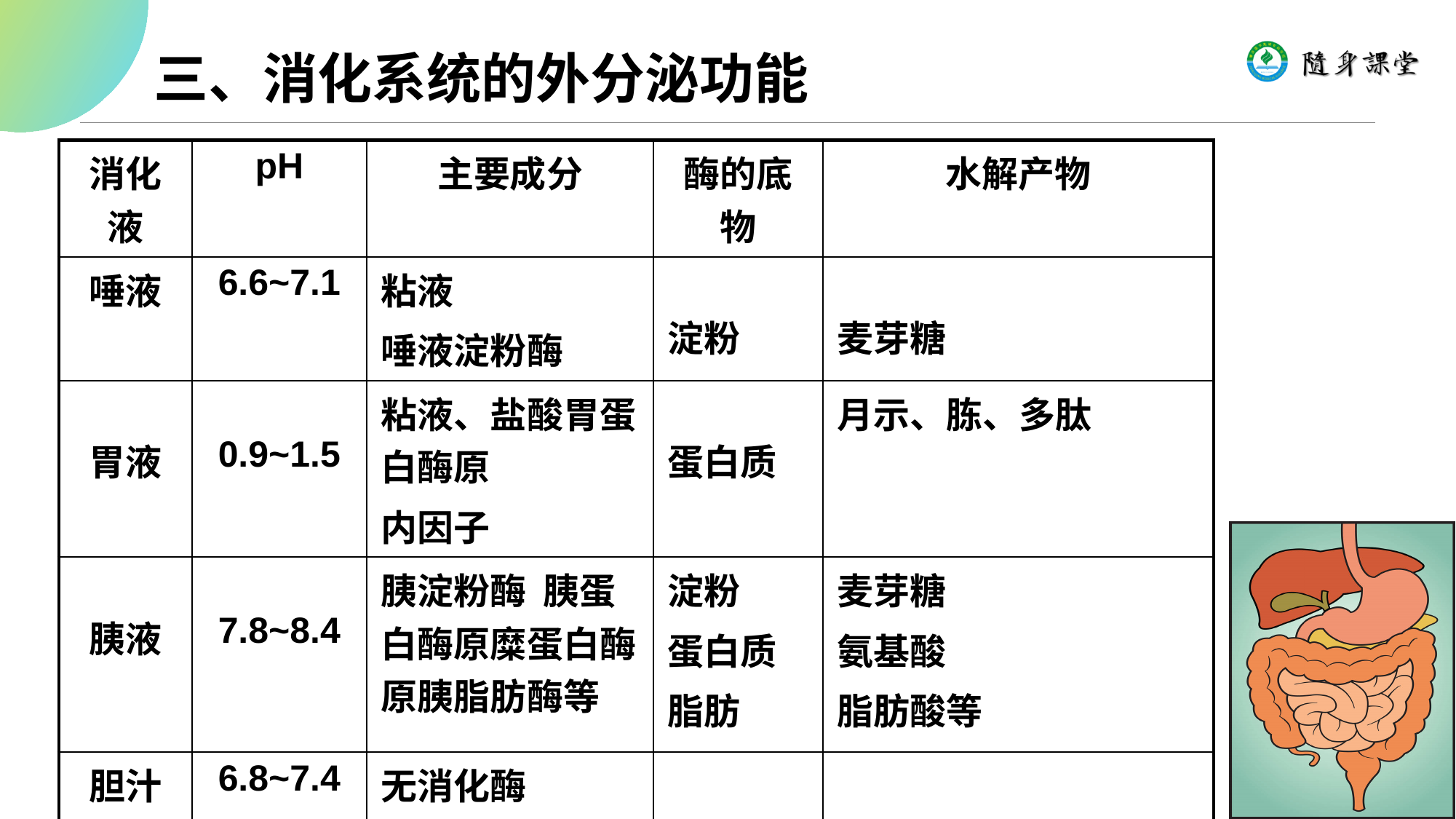

三、消化系统的外分泌功能
| 消化液 | pH | 主要成分 | 酶的底物 | 水解产物 |
| --- | --- | --- | --- | --- |
| 唾液 | 6.6~7.1 | 粘液 唾液淀粉酶 | 淀粉 | 麦芽糖 |
| 胃液 | 0.9~1.5 | 粘液、盐酸胃蛋白酶原 内因子 | 蛋白质 | 月示、胨、多肽 |
| 胰液 | 7.8~8.4 | 胰淀粉酶 胰蛋白酶原糜蛋白酶原胰脂肪酶等 | 淀粉 蛋白质 脂肪 | 麦芽糖 氨基酸 脂肪酸等 |
| 胆汁 | 6.8~7.4 | 无消化酶 胆盐等 |  |  |